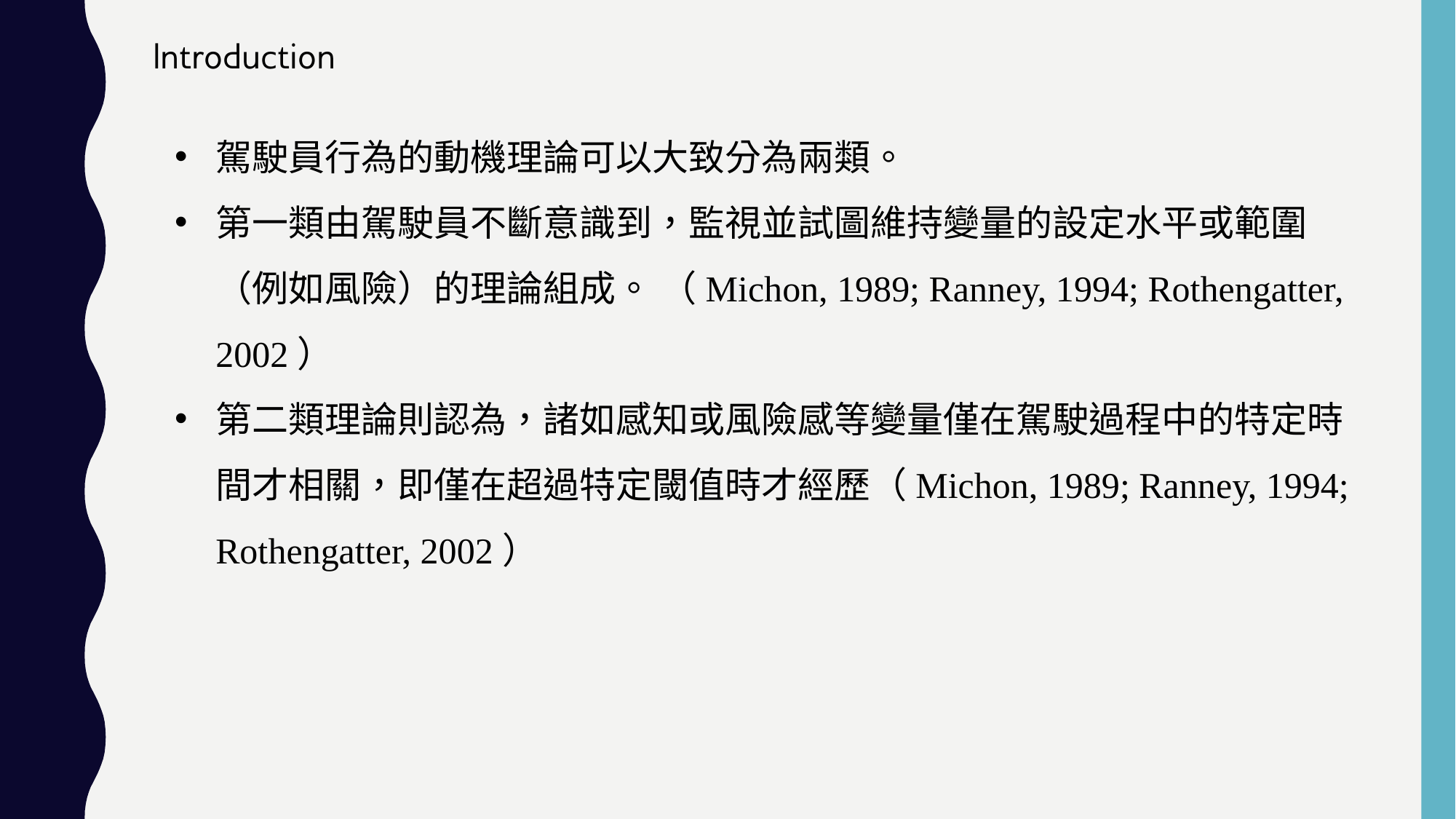

Introduction
駕駛員行為的動機理論可以大致分為兩類。
第一類由駕駛員不斷意識到，監視並試圖維持變量的設定水平或範圍（例如風險）的理論組成。 （Michon, 1989; Ranney, 1994; Rothengatter, 2002）
第二類理論則認為，諸如感知或風險感等變量僅在駕駛過程中的特定時間才相關，即僅在超過特定閾值時才經歷（Michon, 1989; Ranney, 1994; Rothengatter, 2002）